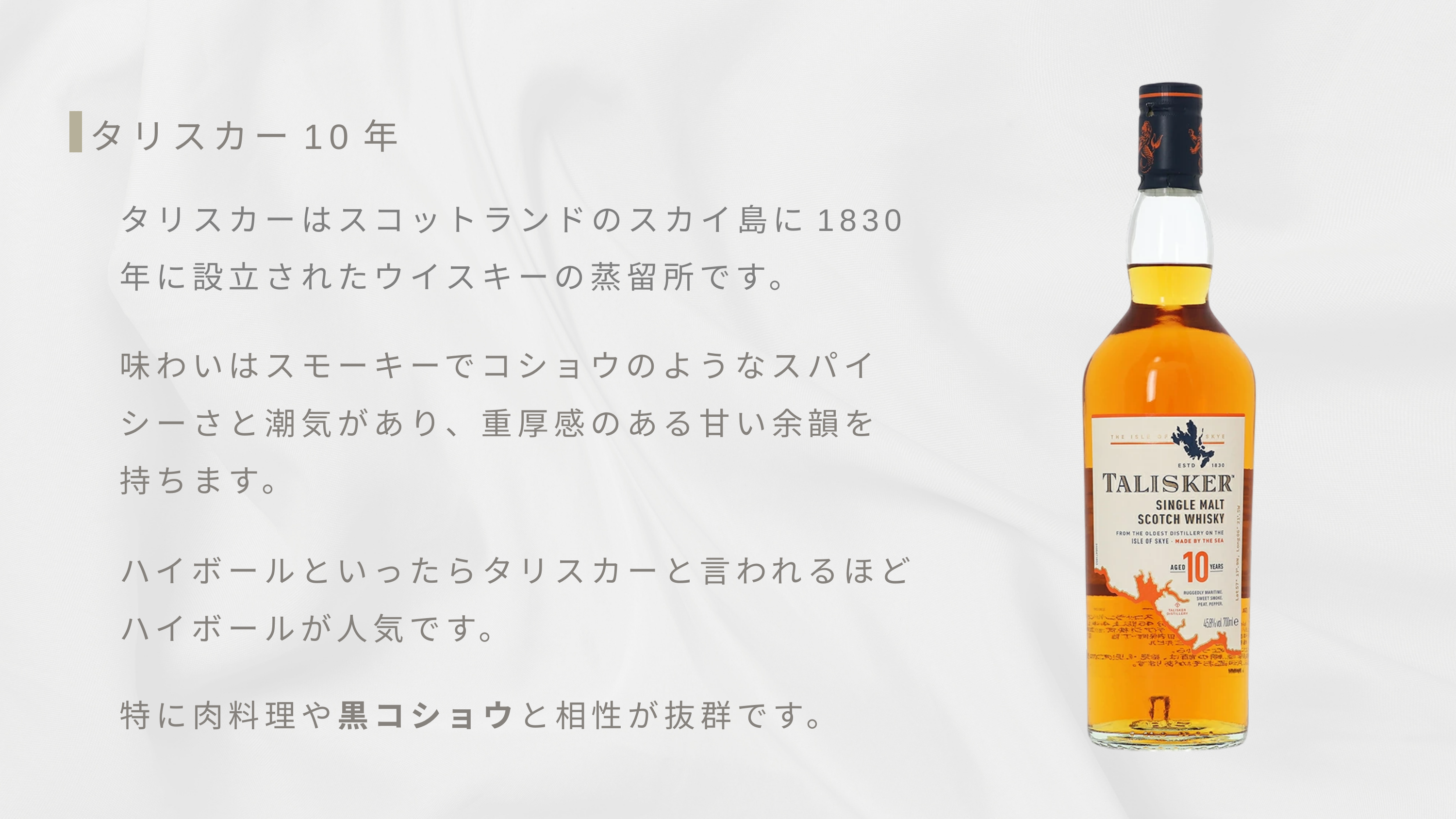

タリスカー10年

タリスカーはスコットランドのスカイ島に1830年に設立されたウイスキーの蒸留所です。

味わいはスモーキーでコショウのようなスパイシーさと潮気があり、重厚感のある甘い余韻を
持ちます。

ハイボールといったらタリスカーと言われるほどハイボールが人気です。

特に肉料理や黒コショウと相性が抜群です。